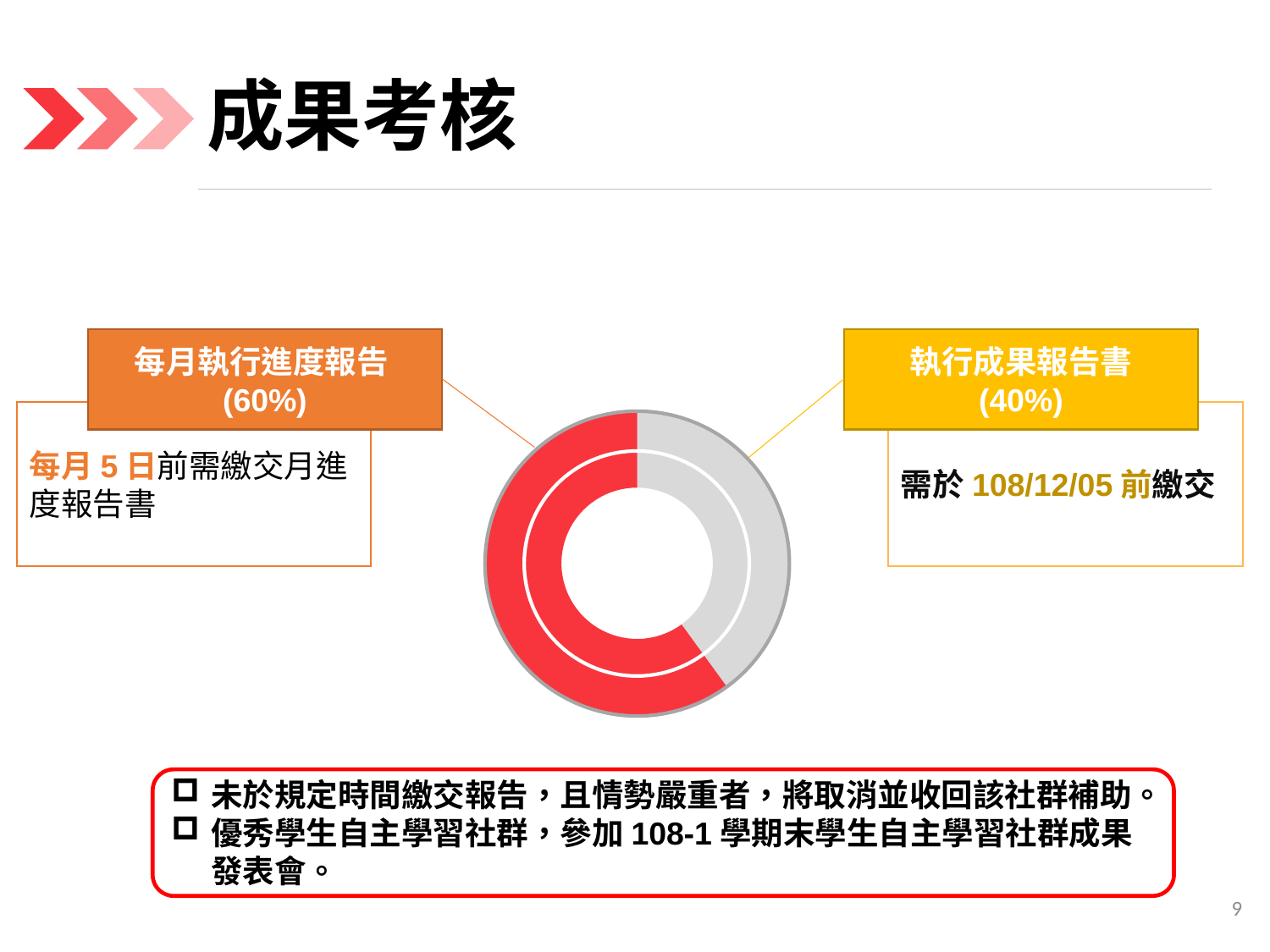

# 成果考核
每月執行進度報告(60%)
執行成果報告書
(40%)

### Chart

| Category | 列1 |
|---|---|
| 第一季度 | 40.0 |
| 第二季度 | 60.0 |
每月5日前需繳交月進度報告書
需於108/12/05前繳交
未於規定時間繳交報告，且情勢嚴重者，將取消並收回該社群補助。
優秀學生自主學習社群，參加108-1學期末學生自主學習社群成果發表會。
9